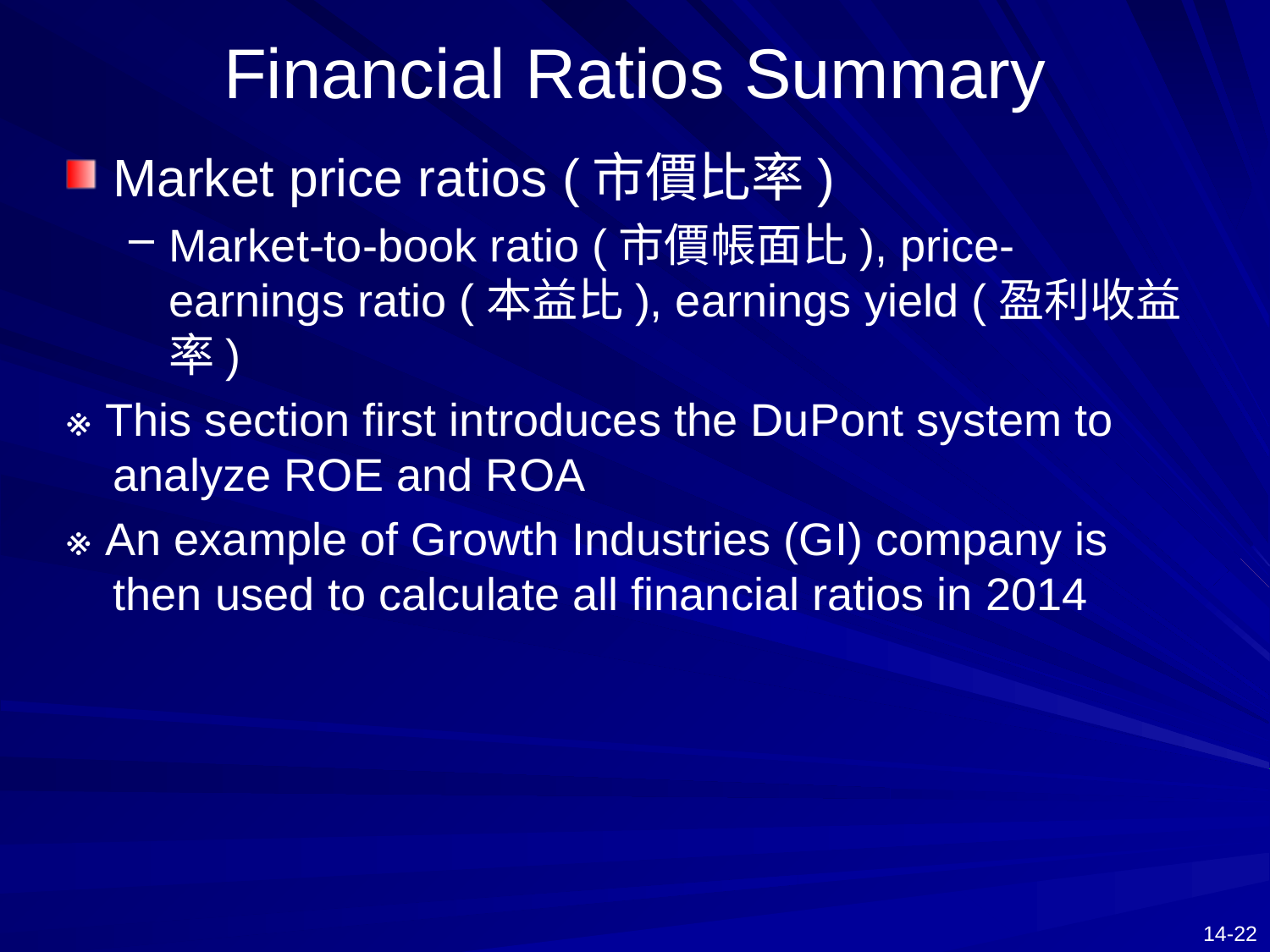

# Financial Ratios Summary
Market price ratios (市價比率)
Market-to-book ratio (市價帳面比), price-earnings ratio (本益比), earnings yield (盈利收益率)
※ This section first introduces the DuPont system to analyze ROE and ROA
※ An example of Growth Industries (GI) company is then used to calculate all financial ratios in 2014